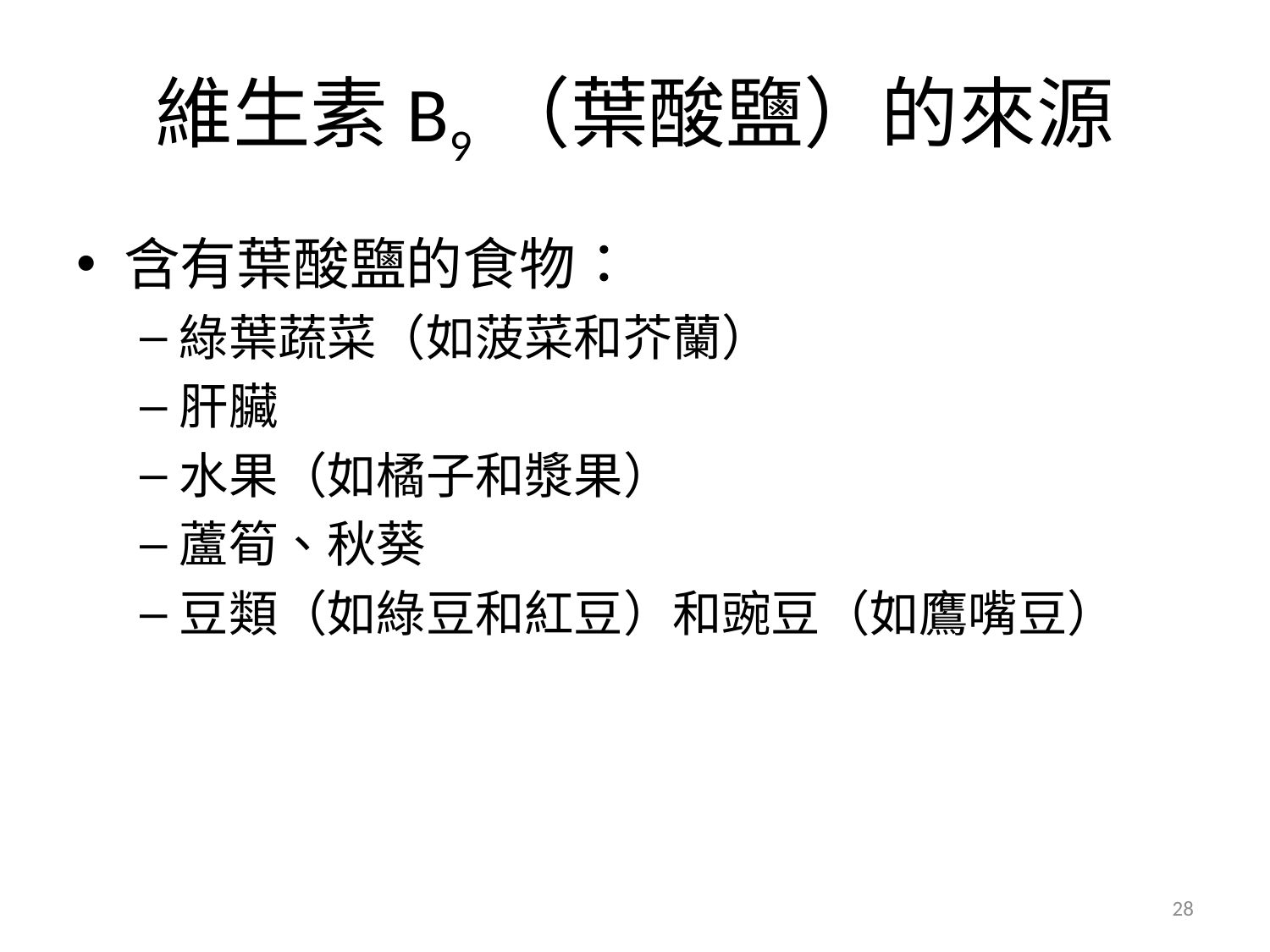

# 維生素B9 （葉酸鹽）的來源
含有葉酸鹽的食物：
綠葉蔬菜（如菠菜和芥蘭）
肝臟
水果（如橘子和漿果）
蘆筍、秋葵
豆類（如綠豆和紅豆）和豌豆（如鷹嘴豆）
28